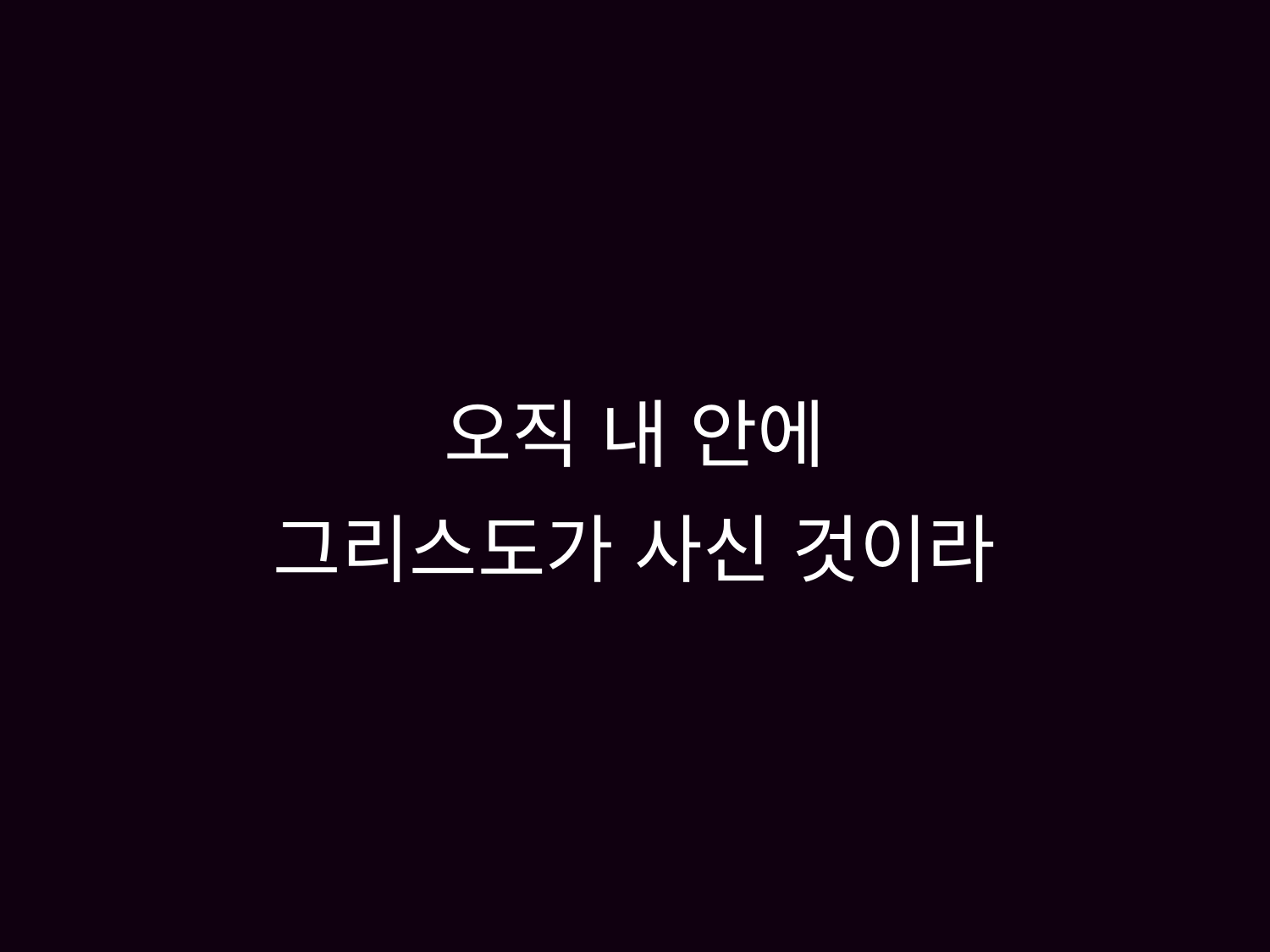

# 오직 내 안에 그리스도가 사신 것이라